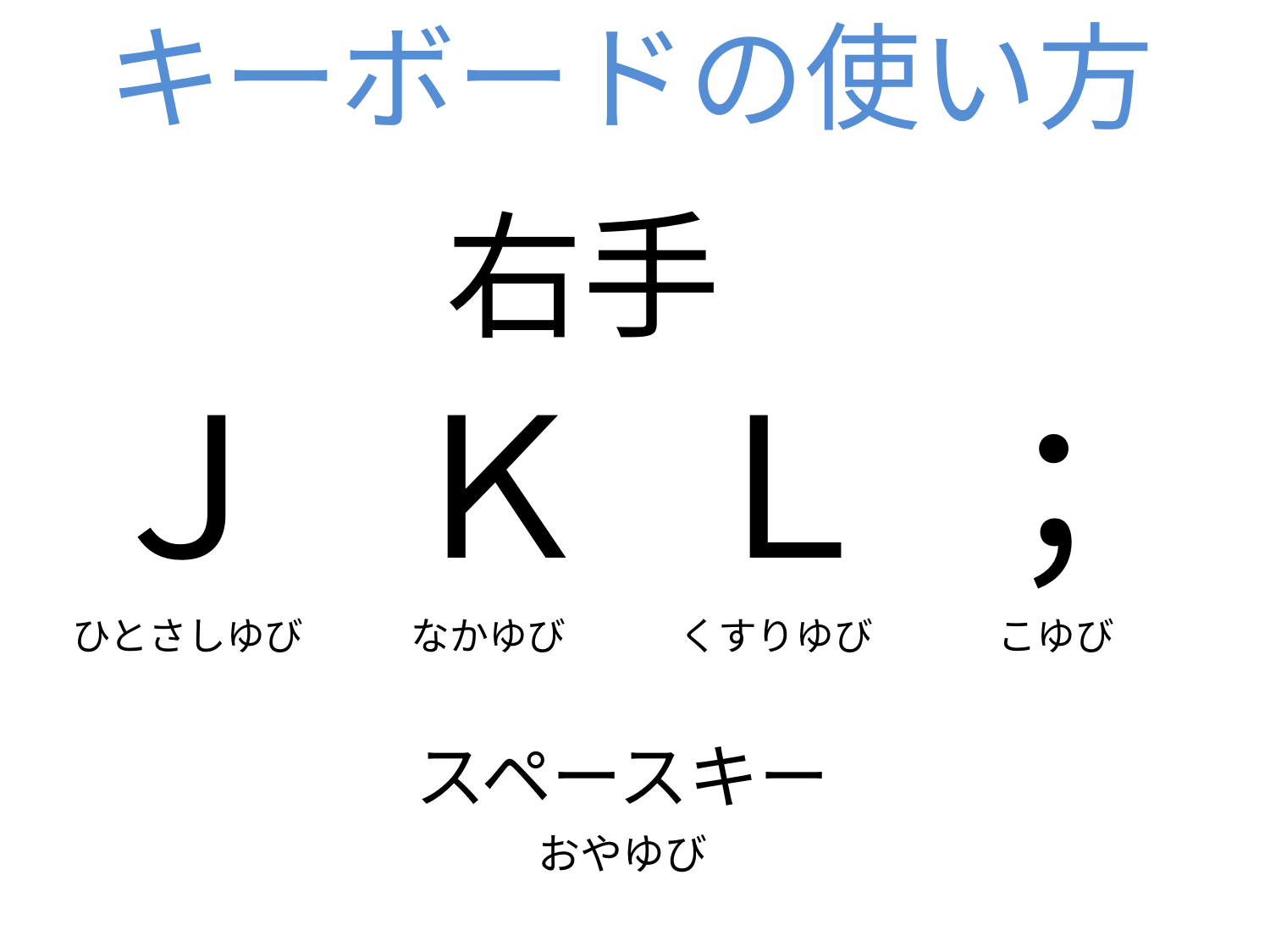

キーボードの使い方
右手
；
こゆび
Ｊ
ひとさしゆび
Ｋ
なかゆび
Ｌ
くすりゆび
スペースキー
おやゆび